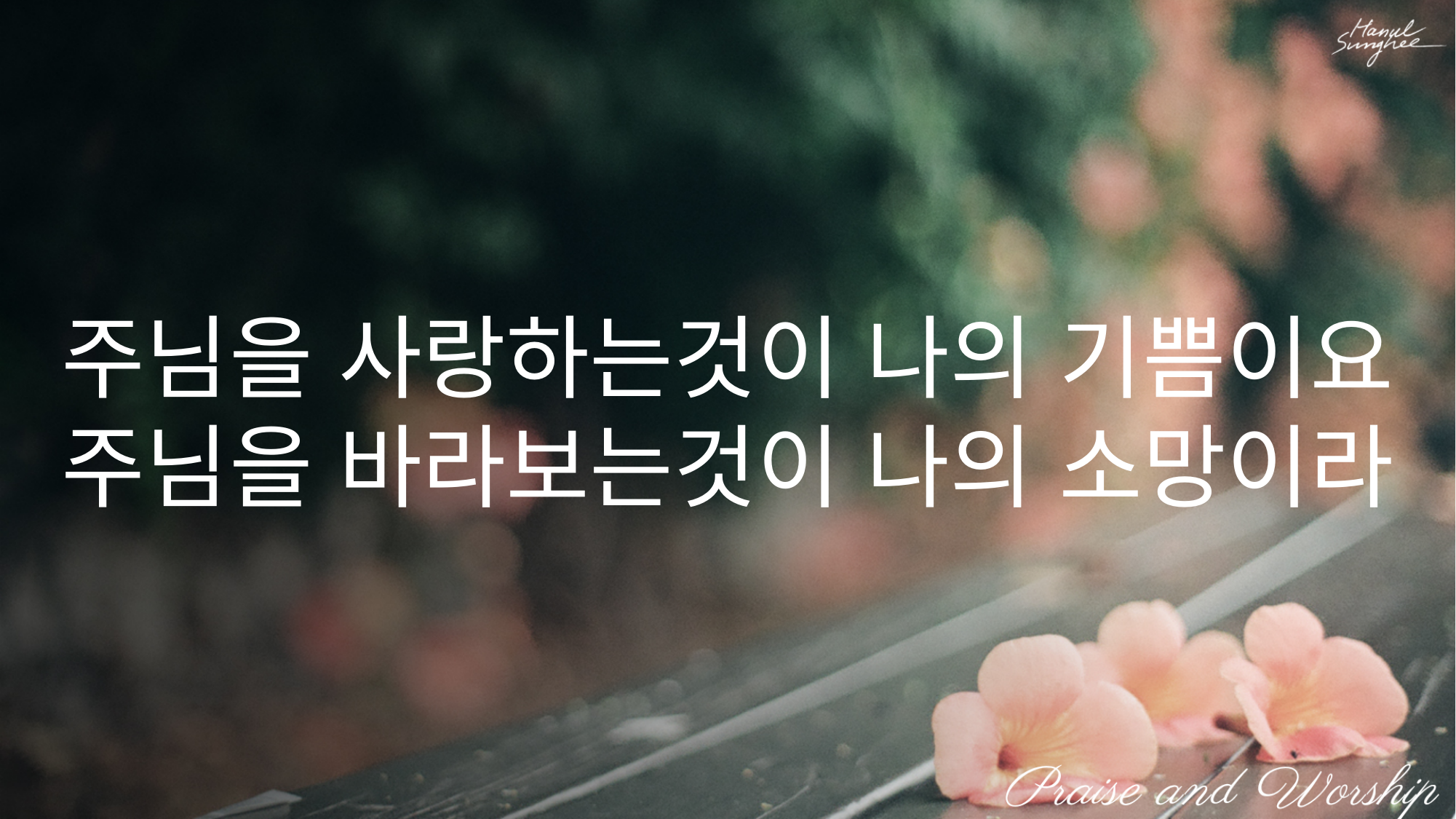

주님을 사랑하는것이 나의 기쁨이요
주님을 바라보는것이 나의 소망이라